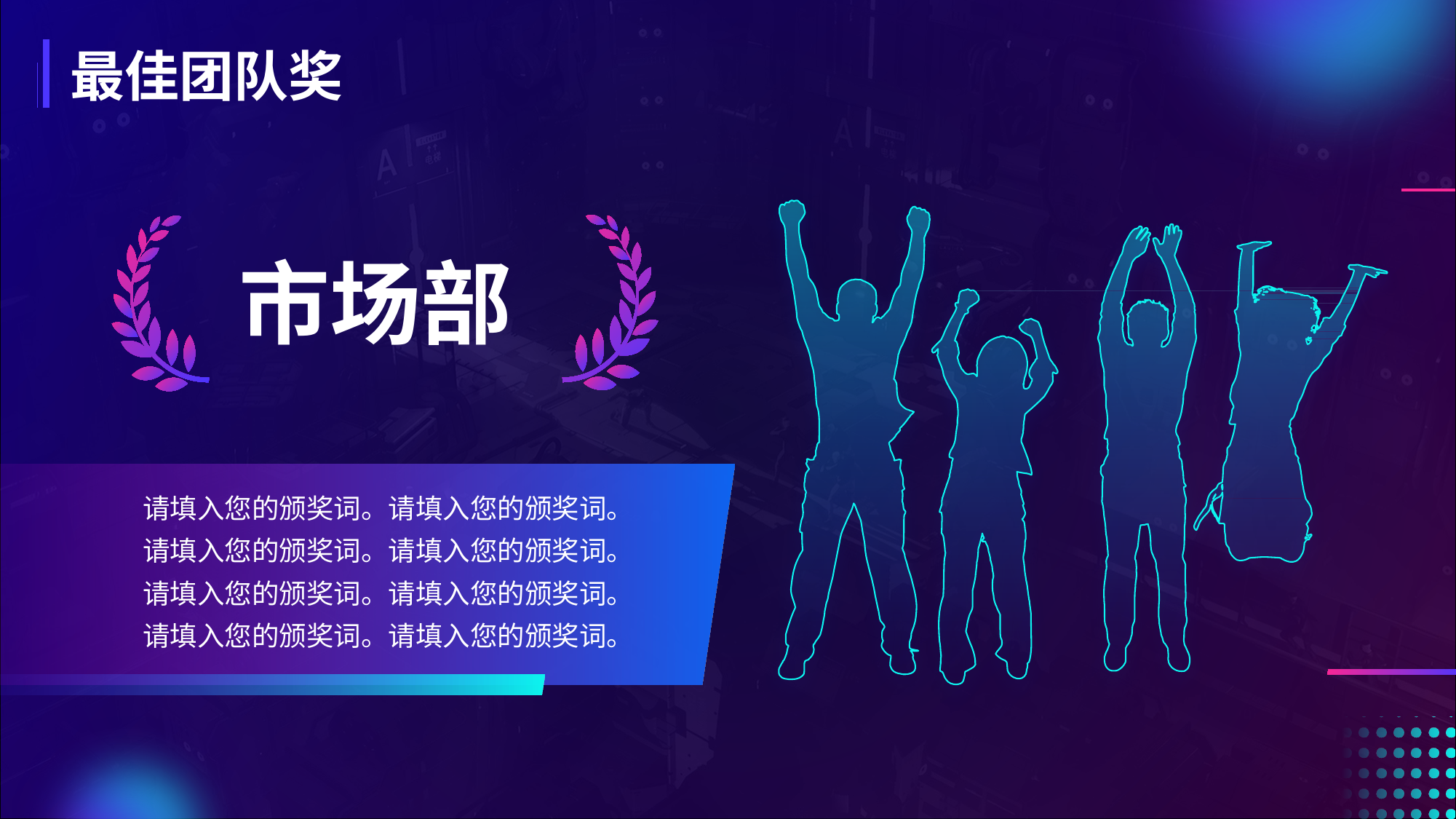

# 最佳团队奖

市场部

请填入您的颁奖词。请填入您的颁奖词。
请填入您的颁奖词。请填入您的颁奖词。
请填入您的颁奖词。请填入您的颁奖词。
请填入您的颁奖词。请填入您的颁奖词。